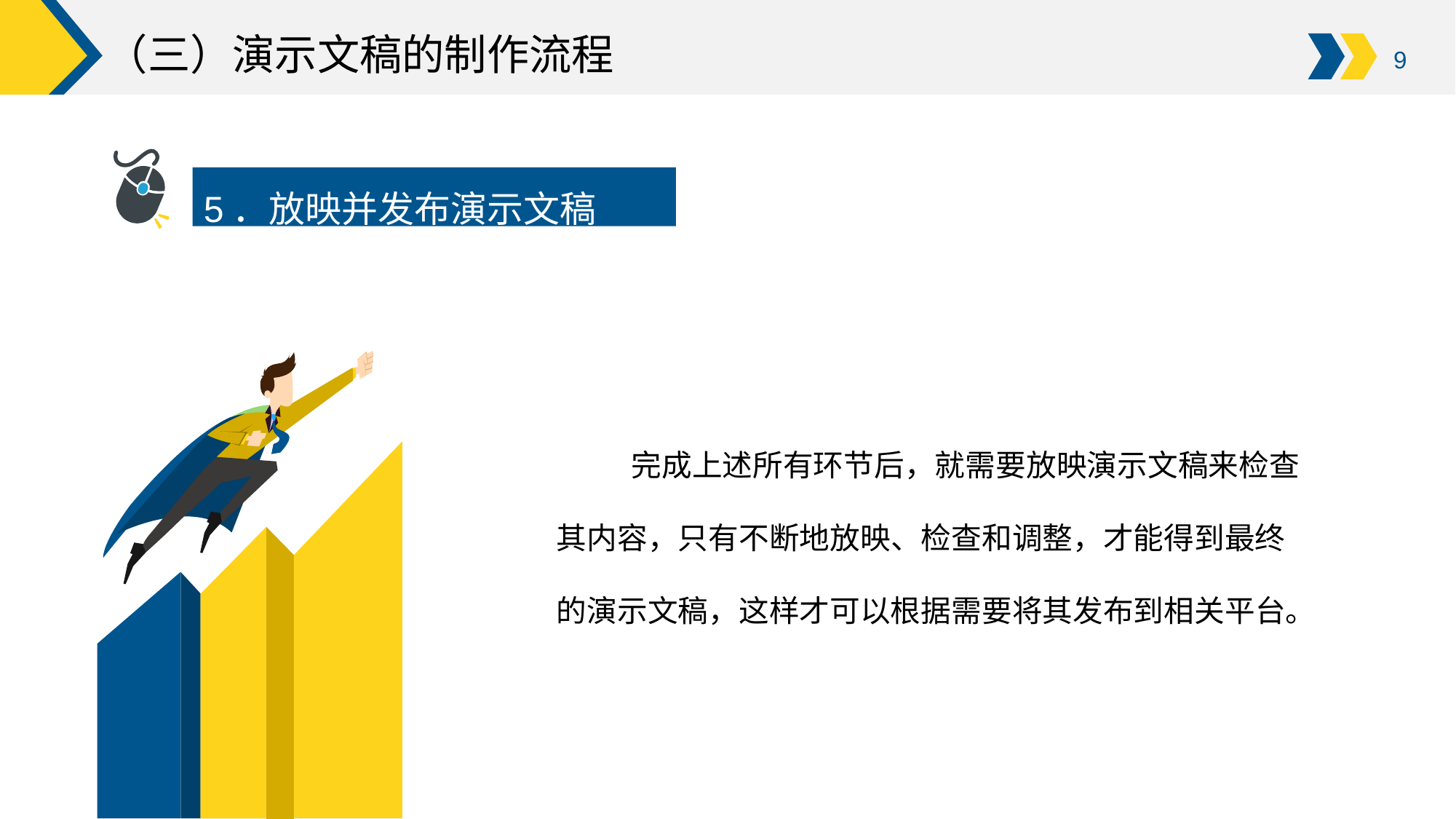

# （三）演示文稿的制作流程

5．放映并发布演示文稿

完成上述所有环节后，就需要放映演示文稿来检查其内容，只有不断地放映、检查和调整，才能得到最终的演示文稿，这样才可以根据需要将其发布到相关平台。